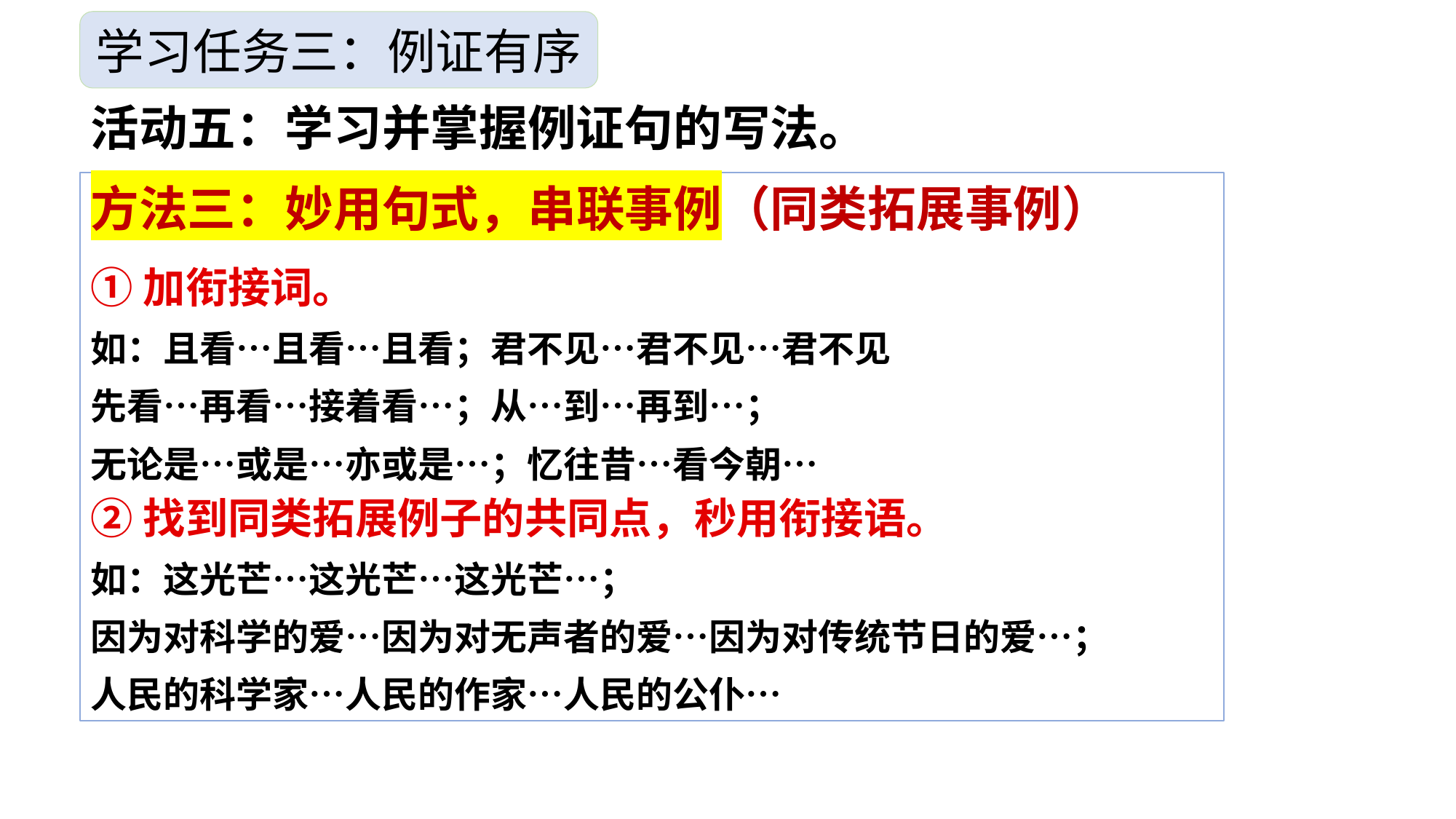

学习任务三：例证有序
活动五：学习并掌握例证句的写法。

方法三：妙用句式，串联事例（同类拓展事例）
①加衔接词。
如：且看…且看…且看；君不见…君不见…君不见
先看…再看…接着看…；从…到…再到…；
无论是…或是…亦或是…；忆往昔…看今朝…
②找到同类拓展例子的共同点，秒用衔接语。
如：这光芒…这光芒…这光芒…；
因为对科学的爱…因为对无声者的爱…因为对传统节日的爱…；
人民的科学家…人民的作家…人民的公仆…